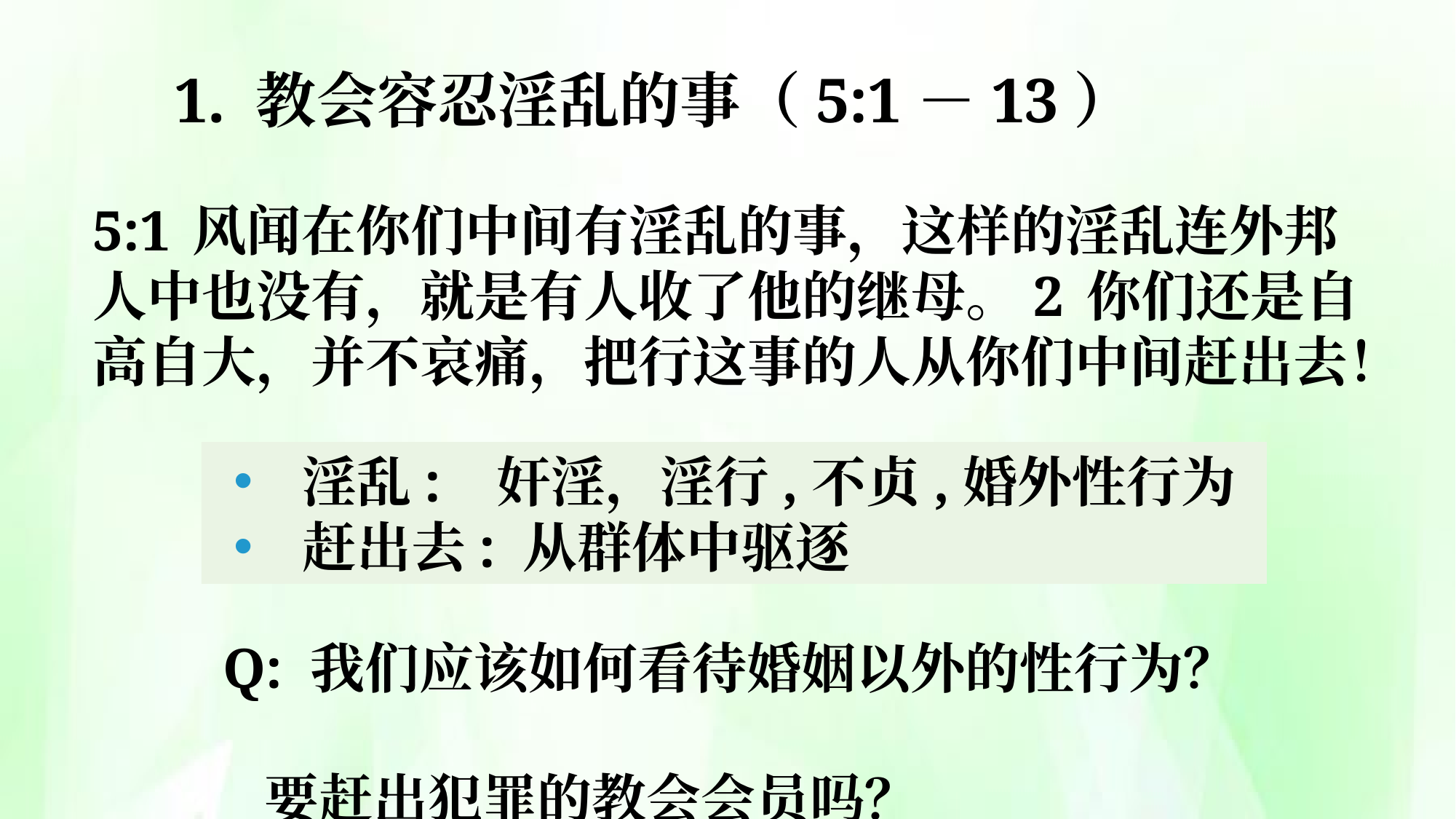

1. 教会容忍淫乱的事（5:1－13）
5:1 风闻在你们中间有淫乱的事，这样的淫乱连外邦人中也没有，就是有人收了他的继母。2 你们还是自高自大，并不哀痛，把行这事的人从你们中间赶出去！
淫乱:   奸淫，淫行,不贞,婚外性行为
赶出去: 从群体中驱逐
Q: 我们应该如何看待婚姻以外的性行为？
   要赶出犯罪的教会会员吗？